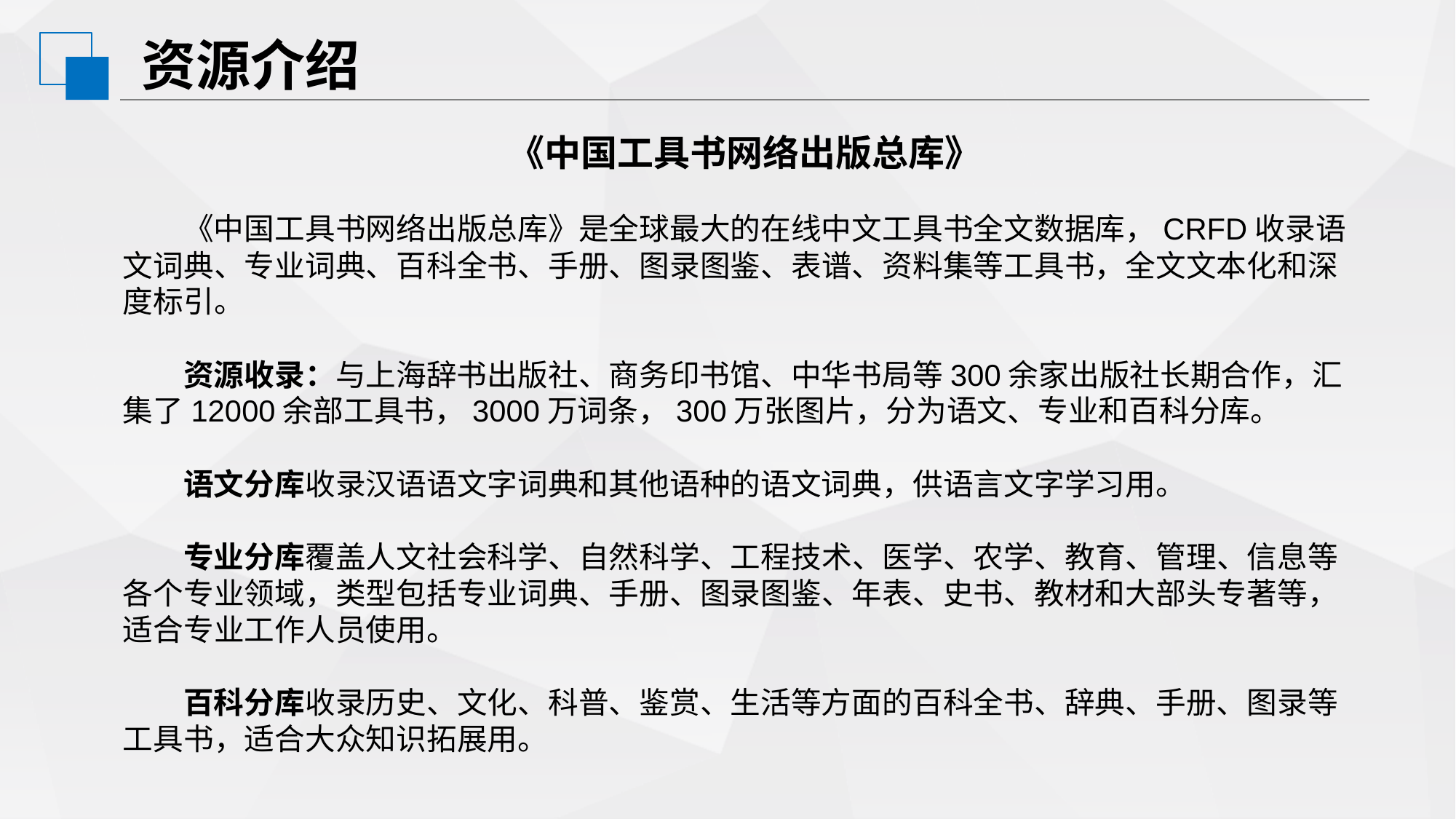

资源介绍
《中国工具书网络出版总库》

《中国工具书网络出版总库》是全球最大的在线中文工具书全文数据库，CRFD收录语文词典、专业词典、百科全书、手册、图录图鉴、表谱、资料集等工具书，全文文本化和深度标引。

资源收录：与上海辞书出版社、商务印书馆、中华书局等300余家出版社长期合作，汇集了12000余部工具书，3000万词条，300万张图片，分为语文、专业和百科分库。

语文分库收录汉语语文字词典和其他语种的语文词典，供语言文字学习用。

专业分库覆盖人文社会科学、自然科学、工程技术、医学、农学、教育、管理、信息等各个专业领域，类型包括专业词典、手册、图录图鉴、年表、史书、教材和大部头专著等，适合专业工作人员使用。

百科分库收录历史、文化、科普、鉴赏、生活等方面的百科全书、辞典、手册、图录等工具书，适合大众知识拓展用。